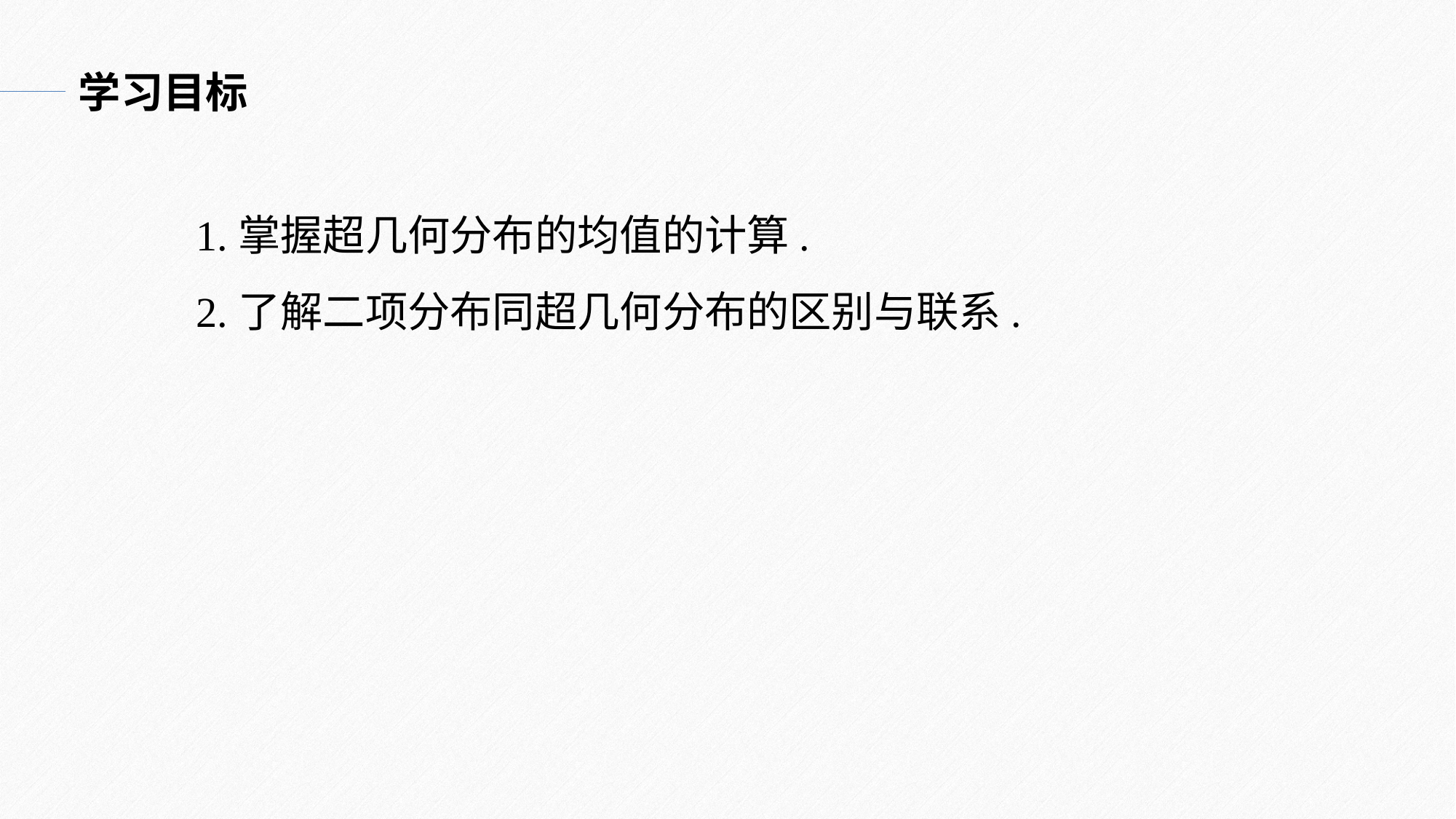

学习目标
1.掌握超几何分布的均值的计算.
2.了解二项分布同超几何分布的区别与联系.